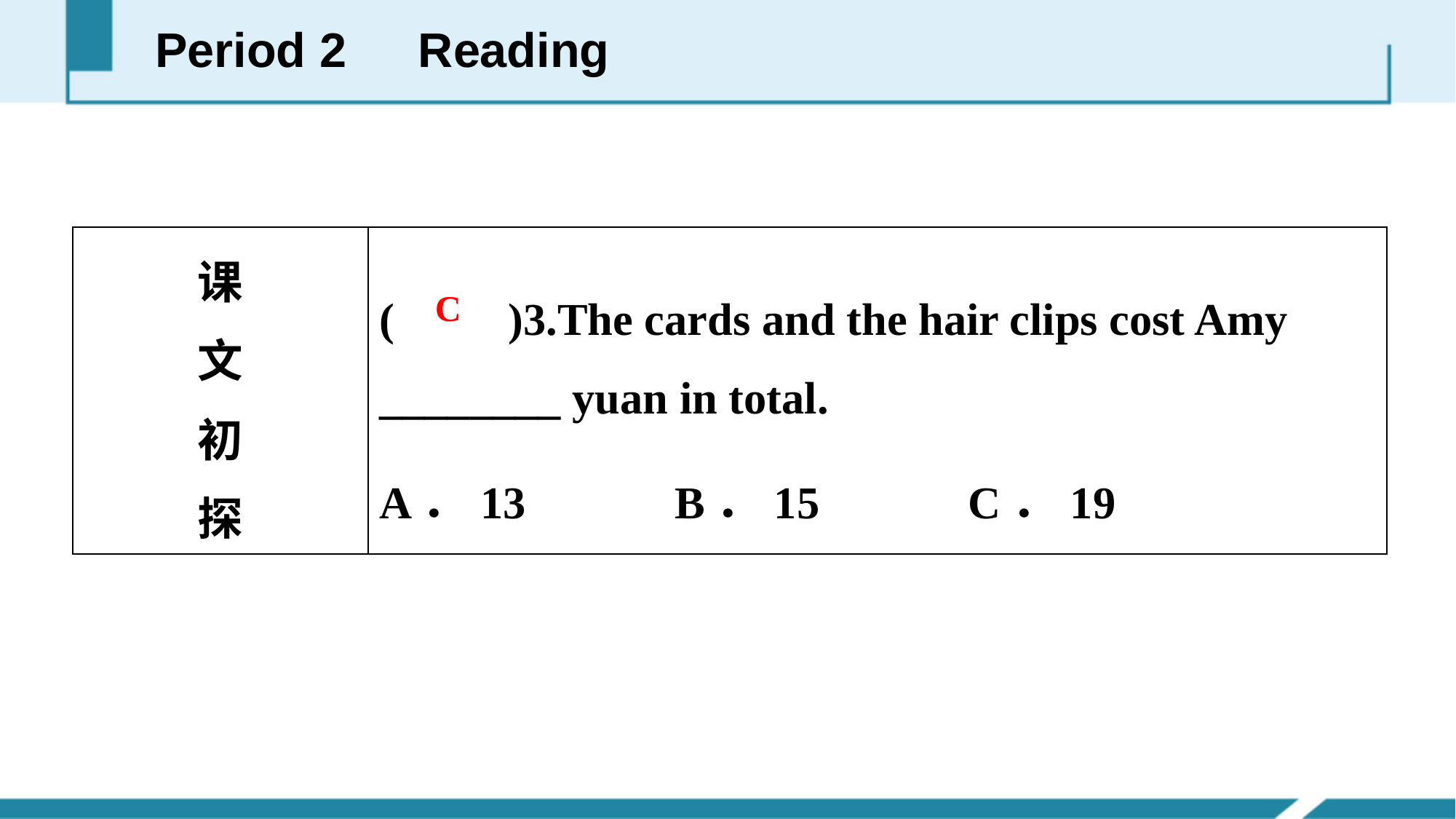

Period 2　Reading
| 课 文 初 探 | (　　)3.The cards and the hair clips cost Amy \_\_\_\_\_\_\_\_ yuan in total. A．13 B．15 C．19 |
| --- | --- |
C